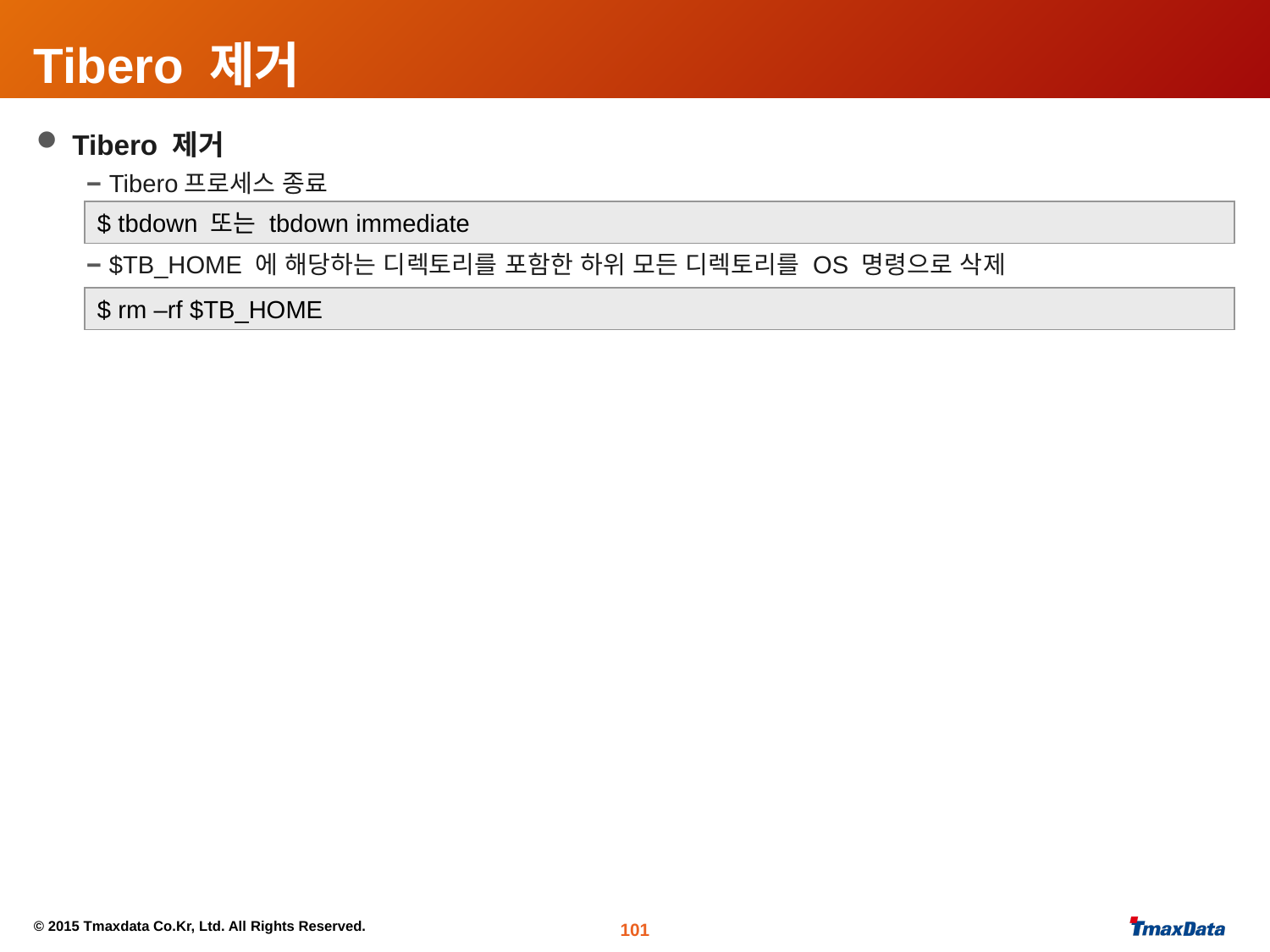

# Tibero 제거
 Tibero 제거
 Tibero프로세스 종료

 $TB_HOME 에 해당하는 디렉토리를 포함한 하위 모든 디렉토리를 OS 명령으로 삭제

$ tbdown 또는 tbdown immediate
$ rm –rf $TB_HOME